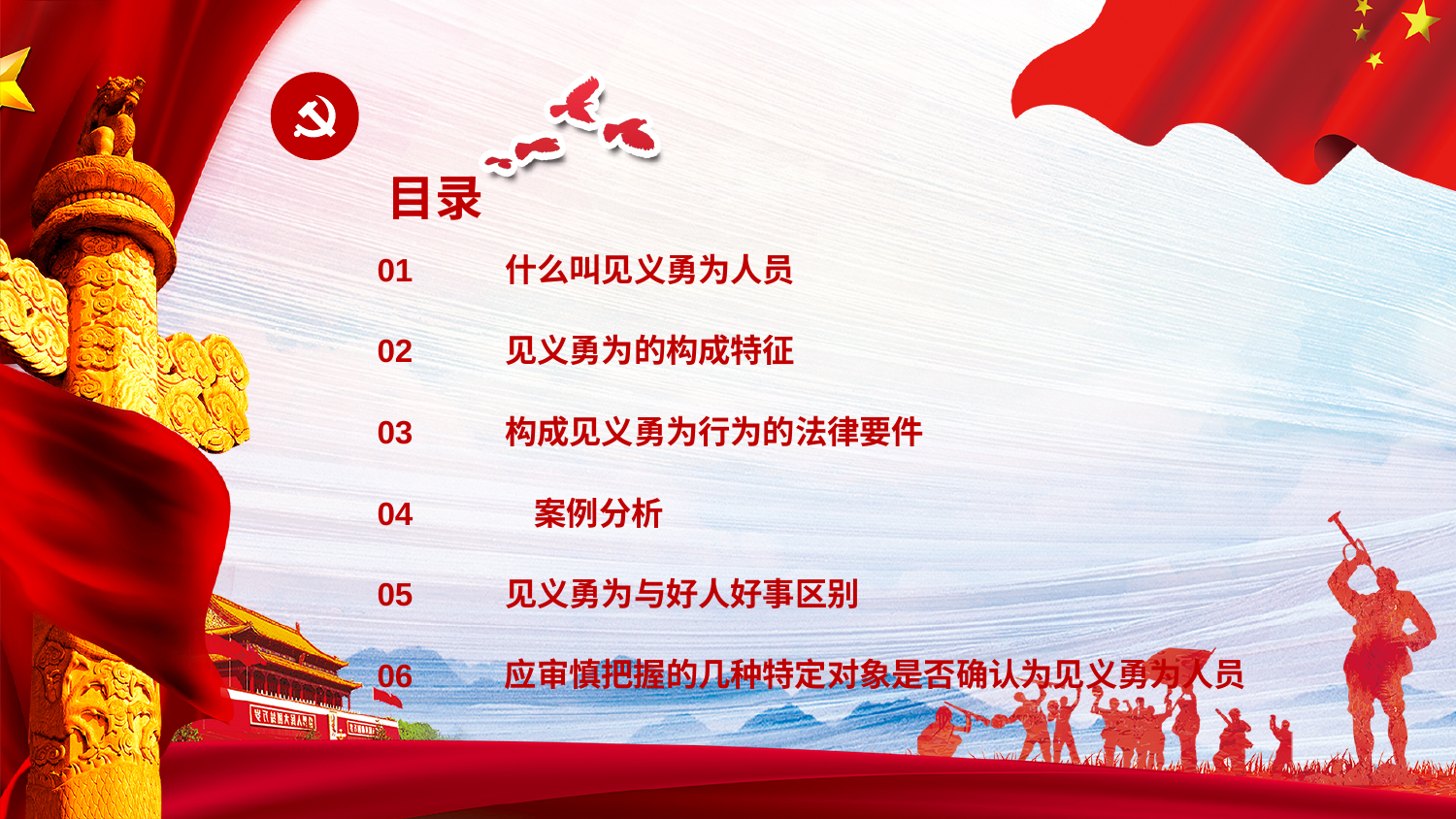

目录
01
什么叫见义勇为人员
02
见义勇为的构成特征
构成见义勇为行为的法律要件
03
   案例分析
04
见义勇为与好人好事区别
05
应审慎把握的几种特定对象是否确认为见义勇为人员
06